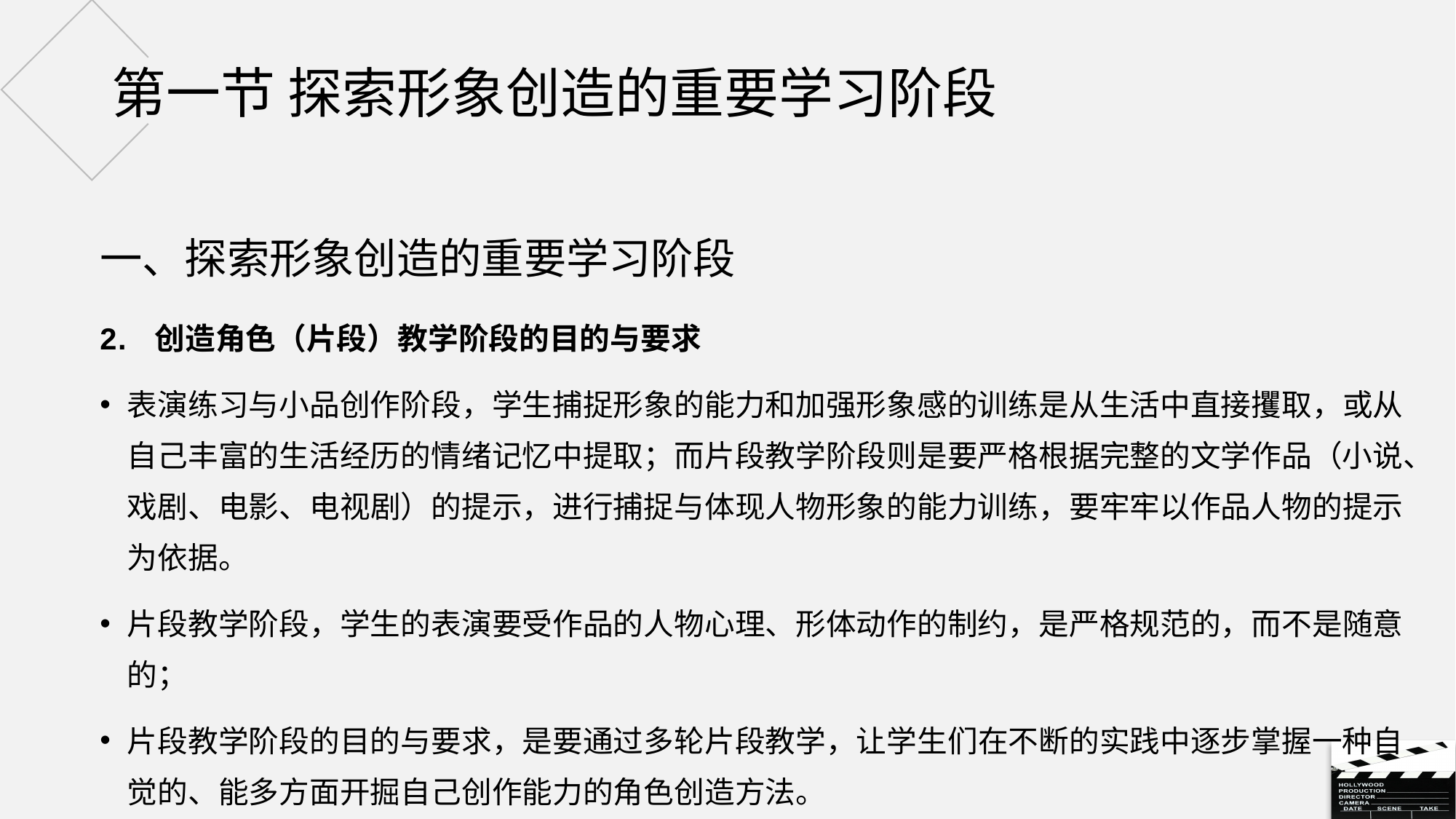

# 第一节 探索形象创造的重要学习阶段
一、探索形象创造的重要学习阶段
创造角色（片段）教学阶段的目的与要求
表演练习与小品创作阶段，学生捕捉形象的能力和加强形象感的训练是从生活中直接攫取，或从自己丰富的生活经历的情绪记忆中提取；而片段教学阶段则是要严格根据完整的文学作品（小说、戏剧、电影、电视剧）的提示，进行捕捉与体现人物形象的能力训练，要牢牢以作品人物的提示为依据。
片段教学阶段，学生的表演要受作品的人物心理、形体动作的制约，是严格规范的，而不是随意的；
片段教学阶段的目的与要求，是要通过多轮片段教学，让学生们在不断的实践中逐步掌握一种自觉的、能多方面开掘自己创作能力的角色创造方法。